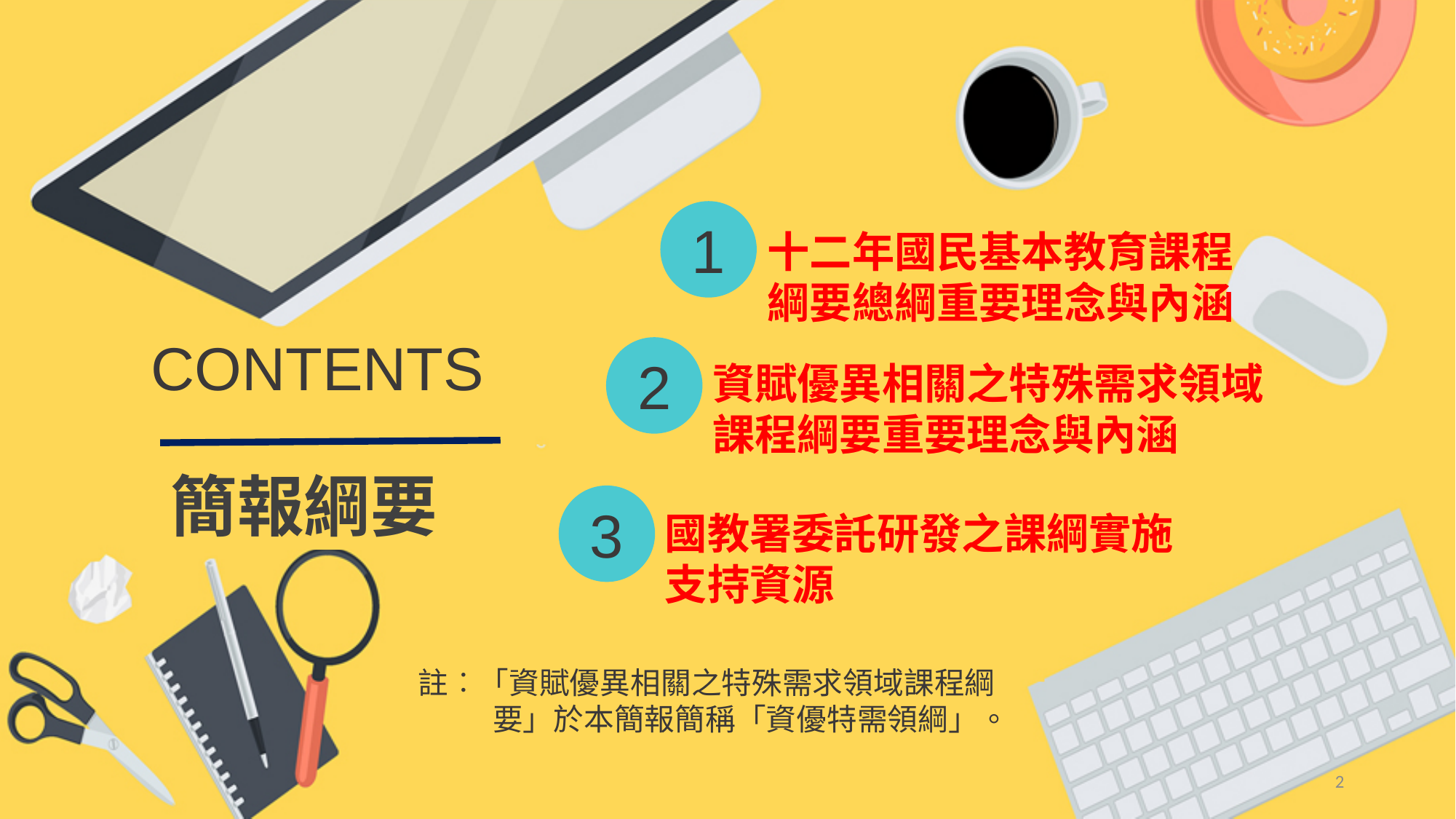

1
十二年國民基本教育課程綱要總綱重要理念與內涵
CONTENTS
2
資賦優異相關之特殊需求領域課程綱要重要理念與內涵
簡報綱要
3
國教署委託研發之課綱實施支持資源
註︰「資賦優異相關之特殊需求領域課程綱要」於本簡報簡稱「資優特需領綱」。
2